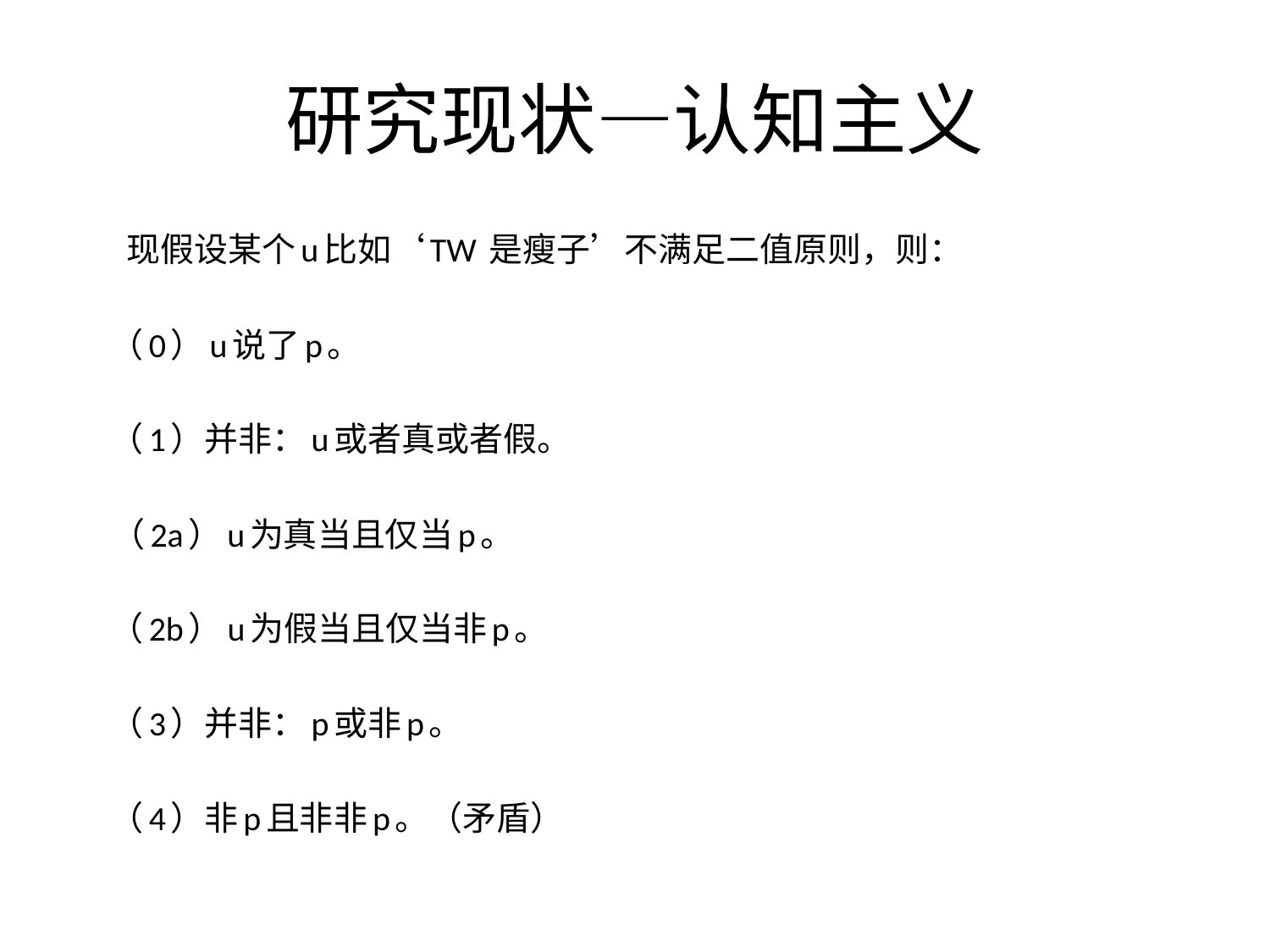

# 研究现状—认知主义
      现假设某个u比如‘TW 是瘦子’不满足二值原则，则：

　（0）u说了p。

　（1）并非：u或者真或者假。

    （2a）u为真当且仅当p。

　（2b）u为假当且仅当非p。

　（3）并非：p或非p。

　（4）非p且非非p。（矛盾）